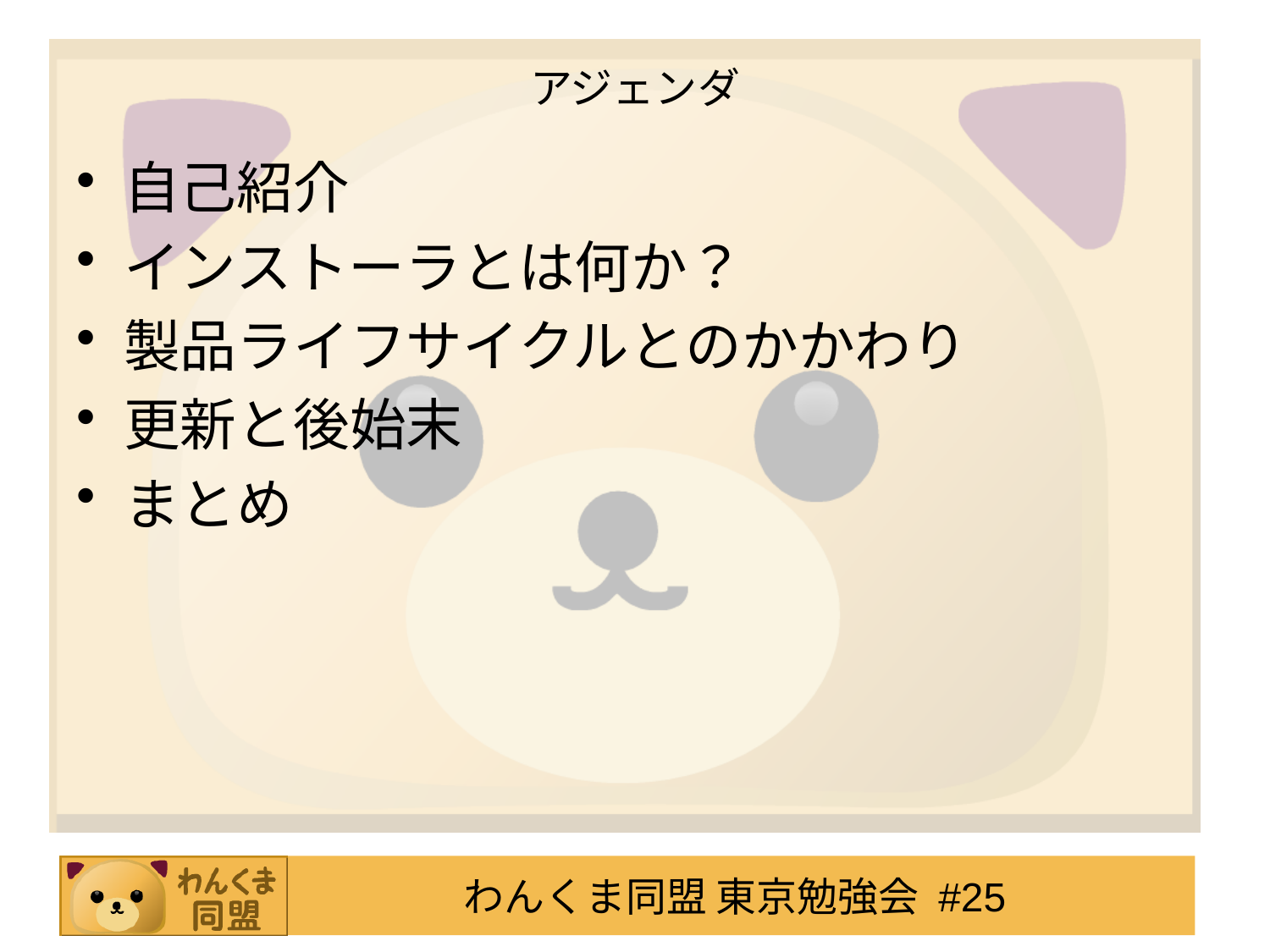

# アジェンダ
自己紹介
インストーラとは何か？
製品ライフサイクルとのかかわり
更新と後始末
まとめ